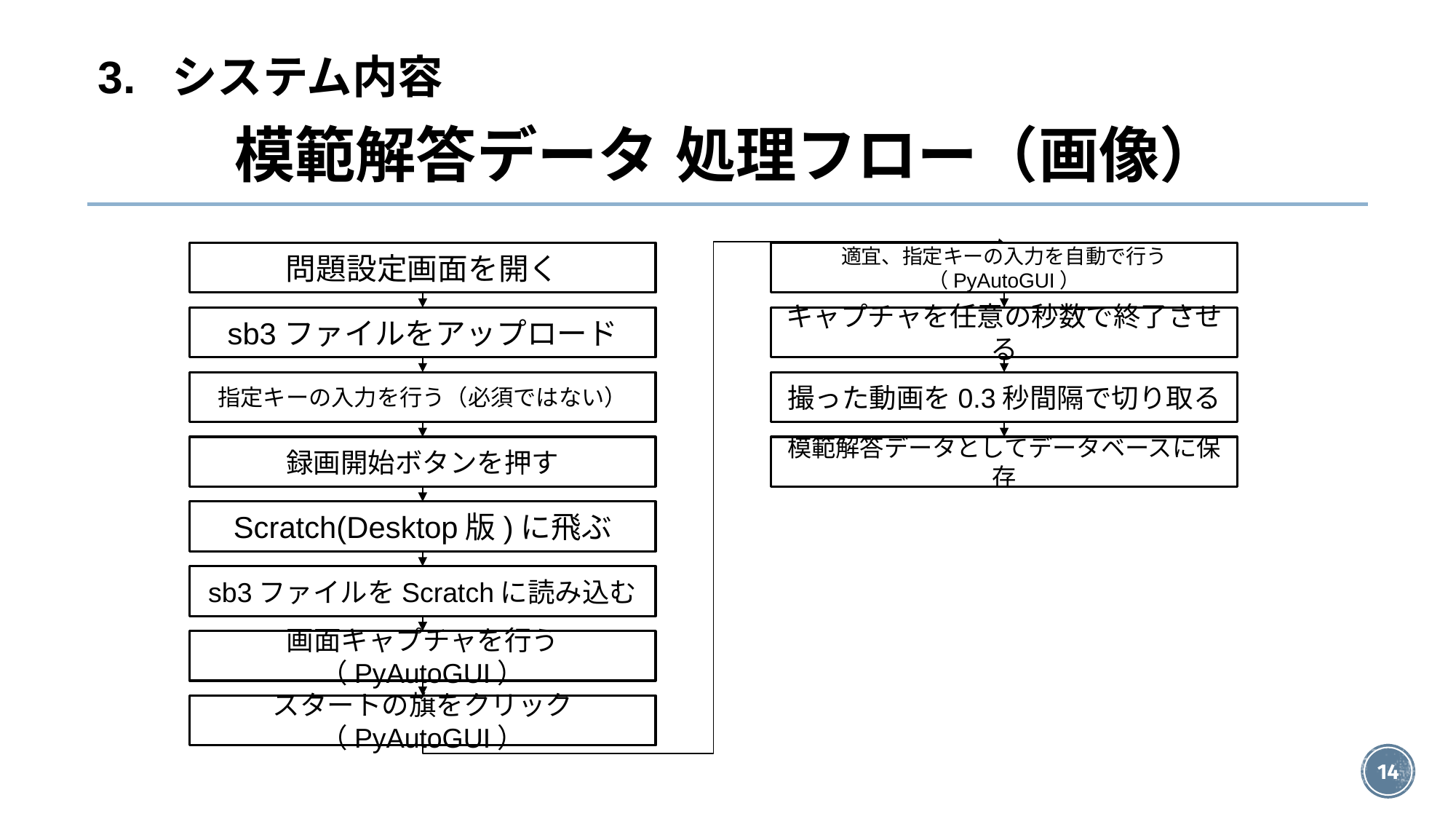

3.  システム内容
# 模範解答データ 処理フロー（画像）
問題設定画面を開く
適宜、指定キーの入力を自動で行う（PyAutoGUI）
sb3ファイルをアップロード
キャプチャを任意の秒数で終了させる
指定キーの入力を行う（必須ではない）
撮った動画を0.3秒間隔で切り取る
録画開始ボタンを押す
模範解答データとしてデータベースに保存
Scratch(Desktop版)に飛ぶ
sb3ファイルをScratchに読み込む
画面キャプチャを行う（PyAutoGUI）
スタートの旗をクリック（PyAutoGUI）

14